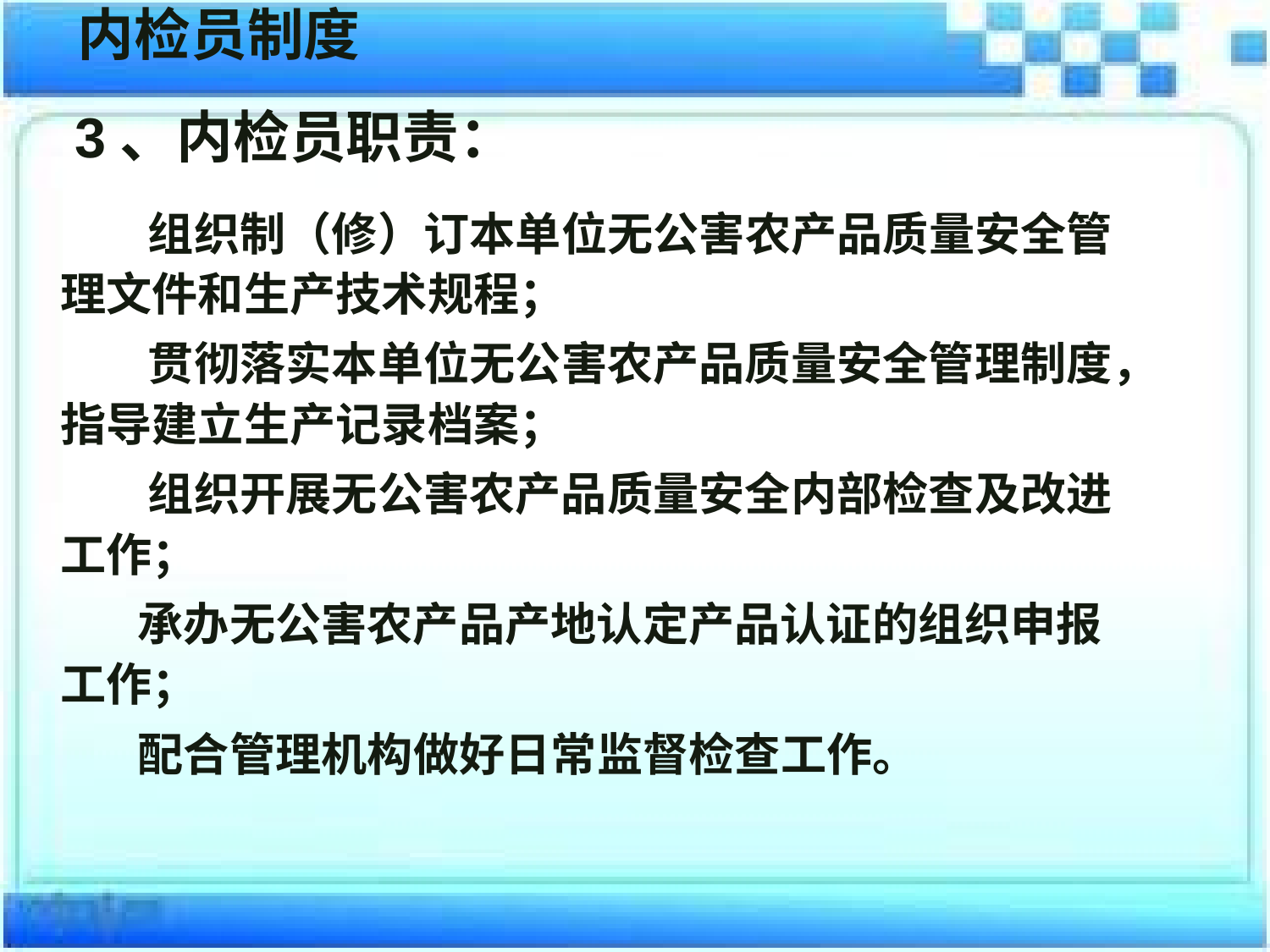

内检员制度
    3、内检员职责：
            组织制（修）订本单位无公害农产品质量安全管理文件和生产技术规程；
            贯彻落实本单位无公害农产品质量安全管理制度，指导建立生产记录档案；
            组织开展无公害农产品质量安全内部检查及改进工作；
           承办无公害农产品产地认定产品认证的组织申报工作；
           配合管理机构做好日常监督检查工作。